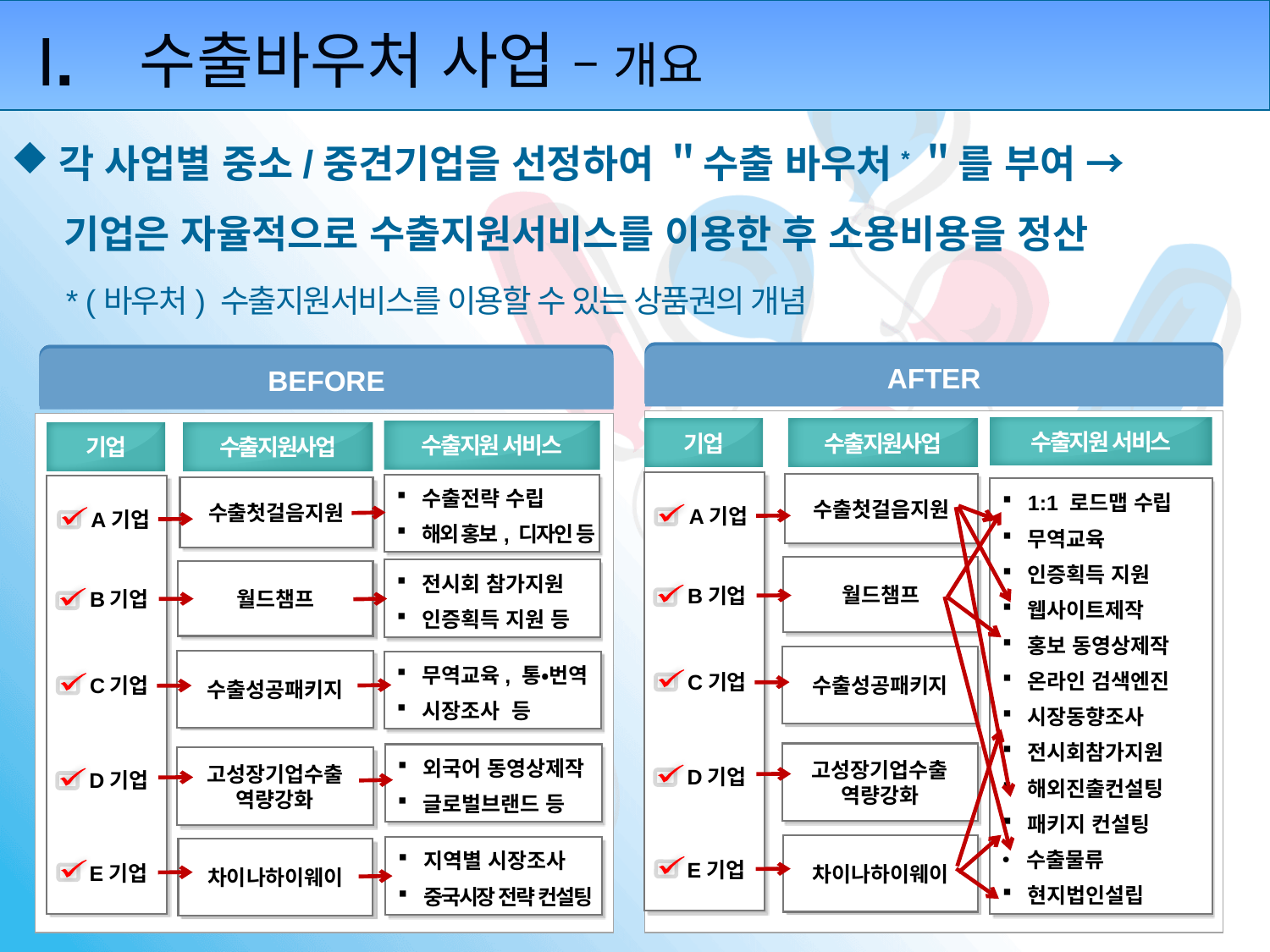

I.
수출바우처 사업 – 개요
각 사업별 중소/중견기업을 선정하여 ＂수출 바우처*＂를 부여 →
    기업은 자율적으로 수출지원서비스를 이용한 후 소용비용을 정산
* (바우처) 수출지원서비스를 이용할 수 있는 상품권의 개념
AFTER
BEFORE

수출지원 서비스
수출지원사업
수출첫걸음지원
월드챔프
수출성공패키지
고성장기업수출
역량강화
차이나하이웨이
기업
수출지원 서비스
기업
수출지원사업
수출첫걸음지원
월드챔프
수출성공패키지
고성장기업수출
역량강화
차이나하이웨이
기업

     A기업
     B기업

     C기업

     D기업

     E기업

수출전략 수립
해외 홍보, 디자인 등

     A기업
     B기업

     C기업

     D기업

     E기업

1:1 로드맵 수립
무역교육
인증획득 지원
웹사이트제작
홍보 동영상제작
온라인 검색엔진
시장동향조사
전시회참가지원
해외진출컨설팅
패키지 컨설팅
수출물류
현지법인설립

전시회 참가지원
인증획득 지원 등
무역교육, 통•번역
시장조사  등
글로벌기업가역량

외국어 동영상제작
글로벌브랜드 등
지역별 시장조사
중국시장 전략 컨설팅